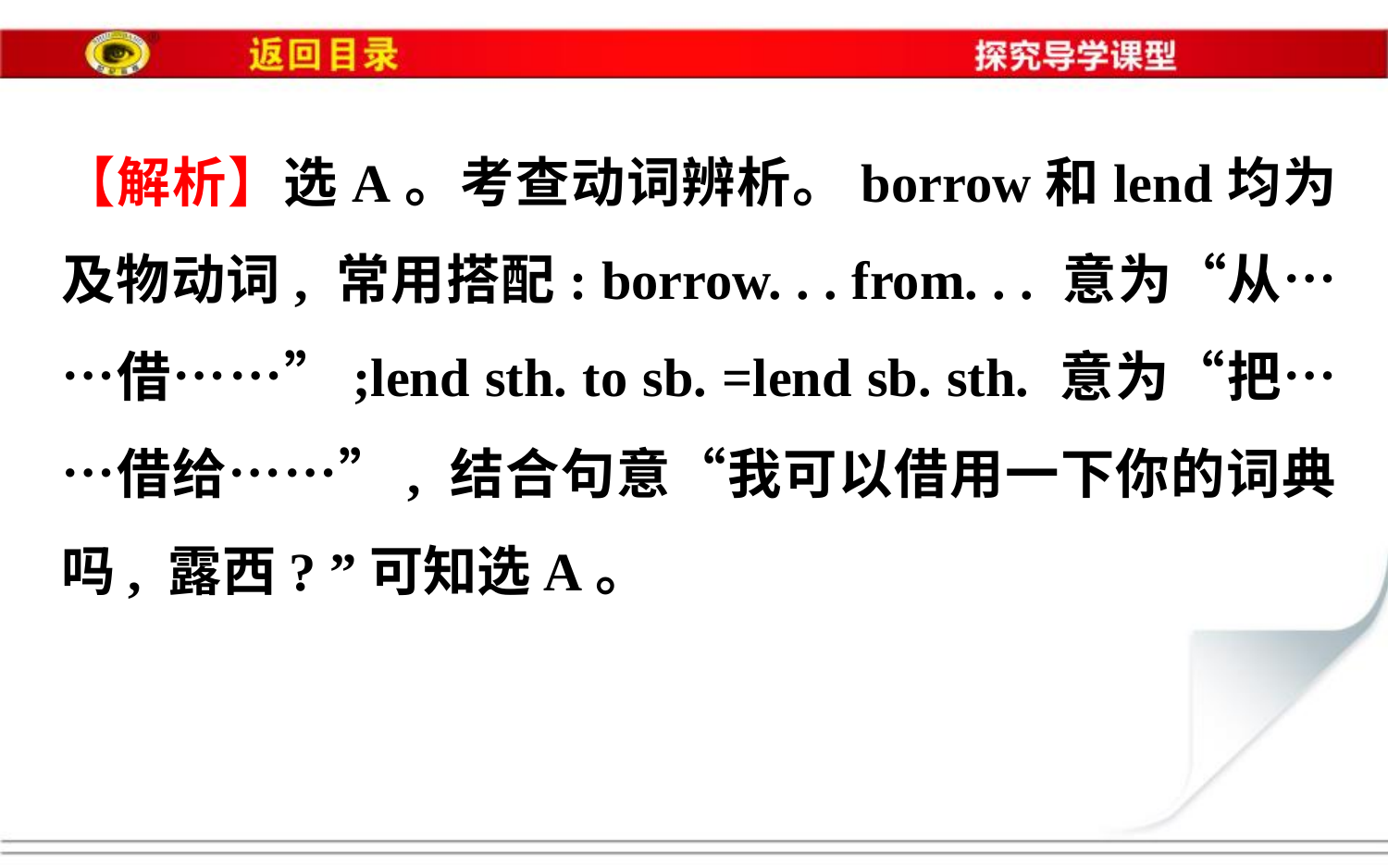

【解析】选A。考查动词辨析。borrow和lend均为及物动词, 常用搭配: borrow. . . from. . . 意为“从……借……”;lend sth. to sb. =lend sb. sth. 意为“把……借给……”, 结合句意“我可以借用一下你的词典吗, 露西? ”可知选A。